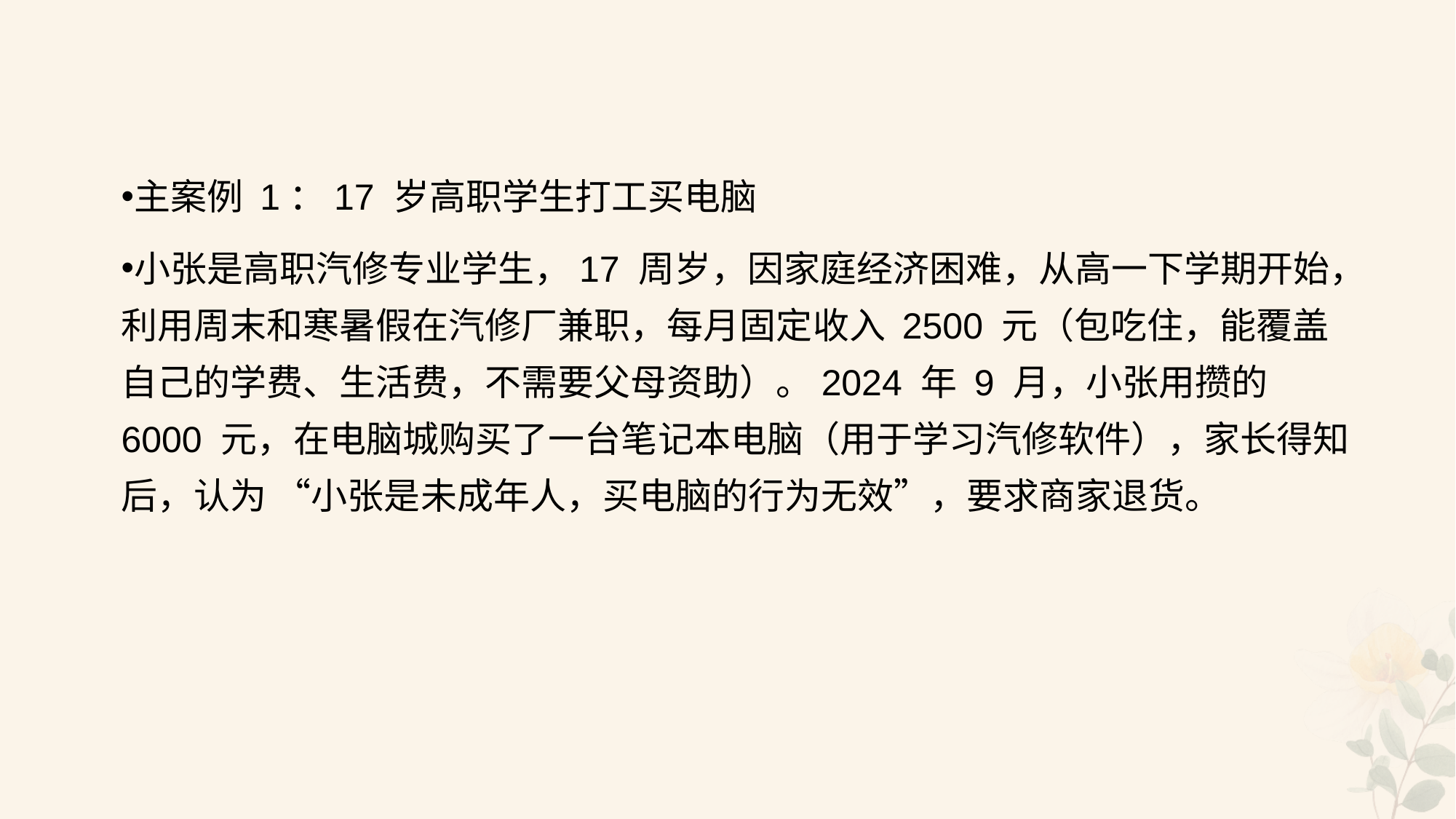

#
主案例 1：17 岁高职学生打工买电脑
小张是高职汽修专业学生，17 周岁，因家庭经济困难，从高一下学期开始，利用周末和寒暑假在汽修厂兼职，每月固定收入 2500 元（包吃住，能覆盖自己的学费、生活费，不需要父母资助）。2024 年 9 月，小张用攒的 6000 元，在电脑城购买了一台笔记本电脑（用于学习汽修软件），家长得知后，认为 “小张是未成年人，买电脑的行为无效”，要求商家退货。